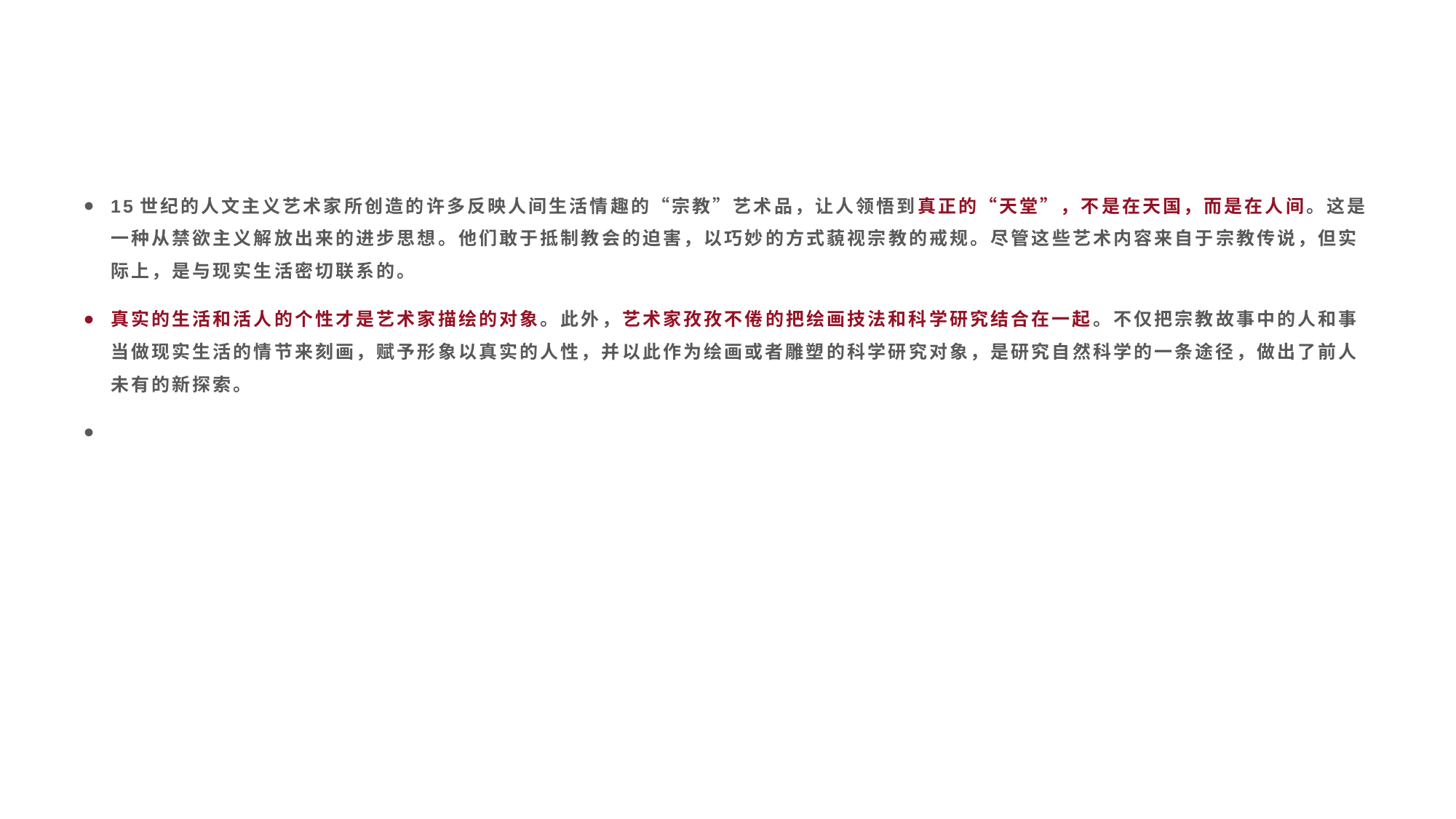

#
15世纪的人文主义艺术家所创造的许多反映人间生活情趣的“宗教”艺术品，让人领悟到真正的“天堂”，不是在天国，而是在人间。这是一种从禁欲主义解放出来的进步思想。他们敢于抵制教会的迫害，以巧妙的方式藐视宗教的戒规。尽管这些艺术内容来自于宗教传说，但实际上，是与现实生活密切联系的。
真实的生活和活人的个性才是艺术家描绘的对象。此外，艺术家孜孜不倦的把绘画技法和科学研究结合在一起。不仅把宗教故事中的人和事当做现实生活的情节来刻画，赋予形象以真实的人性，并以此作为绘画或者雕塑的科学研究对象，是研究自然科学的一条途径，做出了前人未有的新探索。